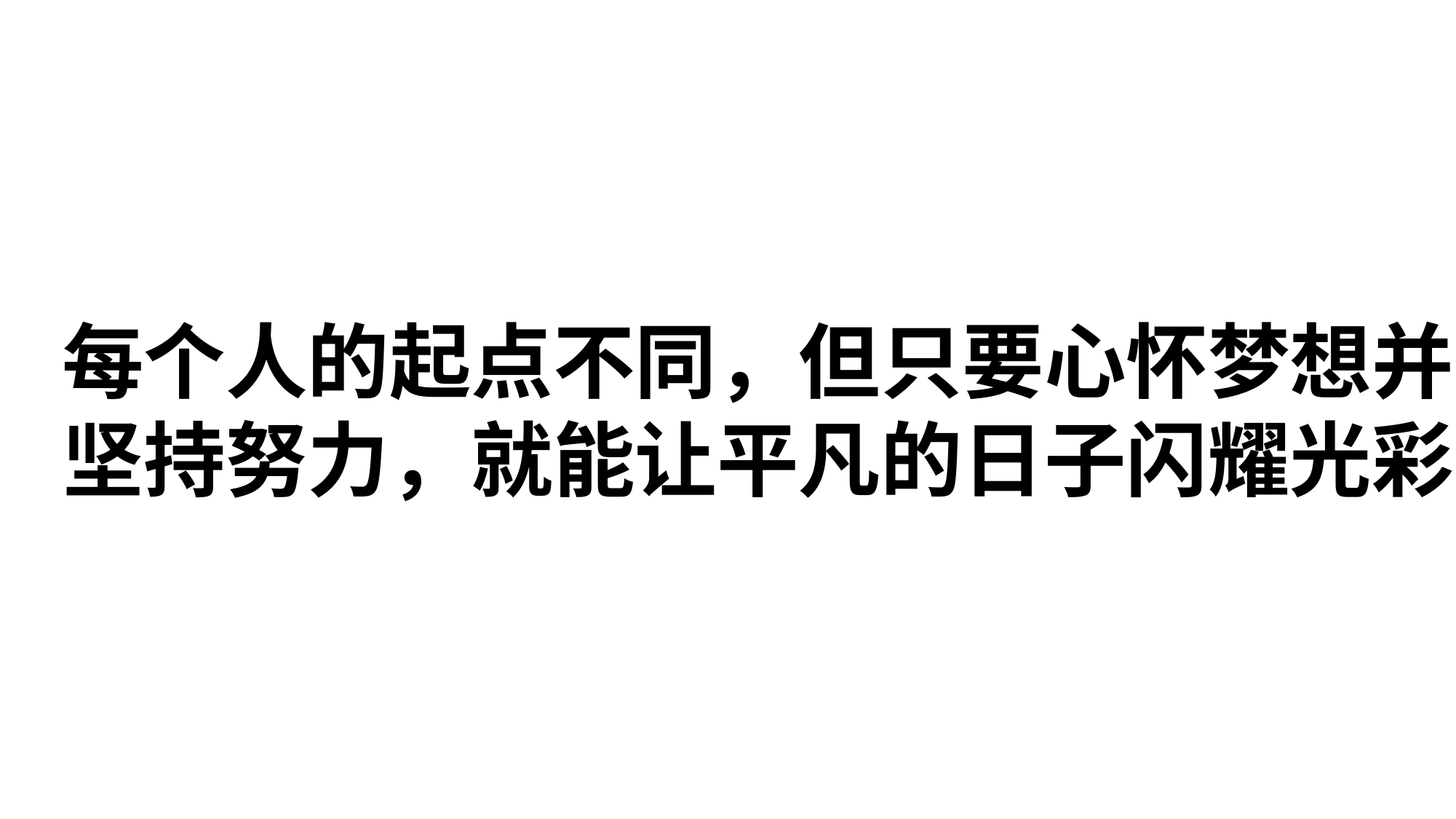

每个人的起点不同，但只要心怀梦想并坚持努力，就能让平凡的日子闪耀光彩。
就像《Dream It Possible》的歌词那样
“We will glow in the dark turning dust to gold”
“在黑暗中发光，点石成金”
“And we’ll dream it possible”
“有梦想，尽情追“